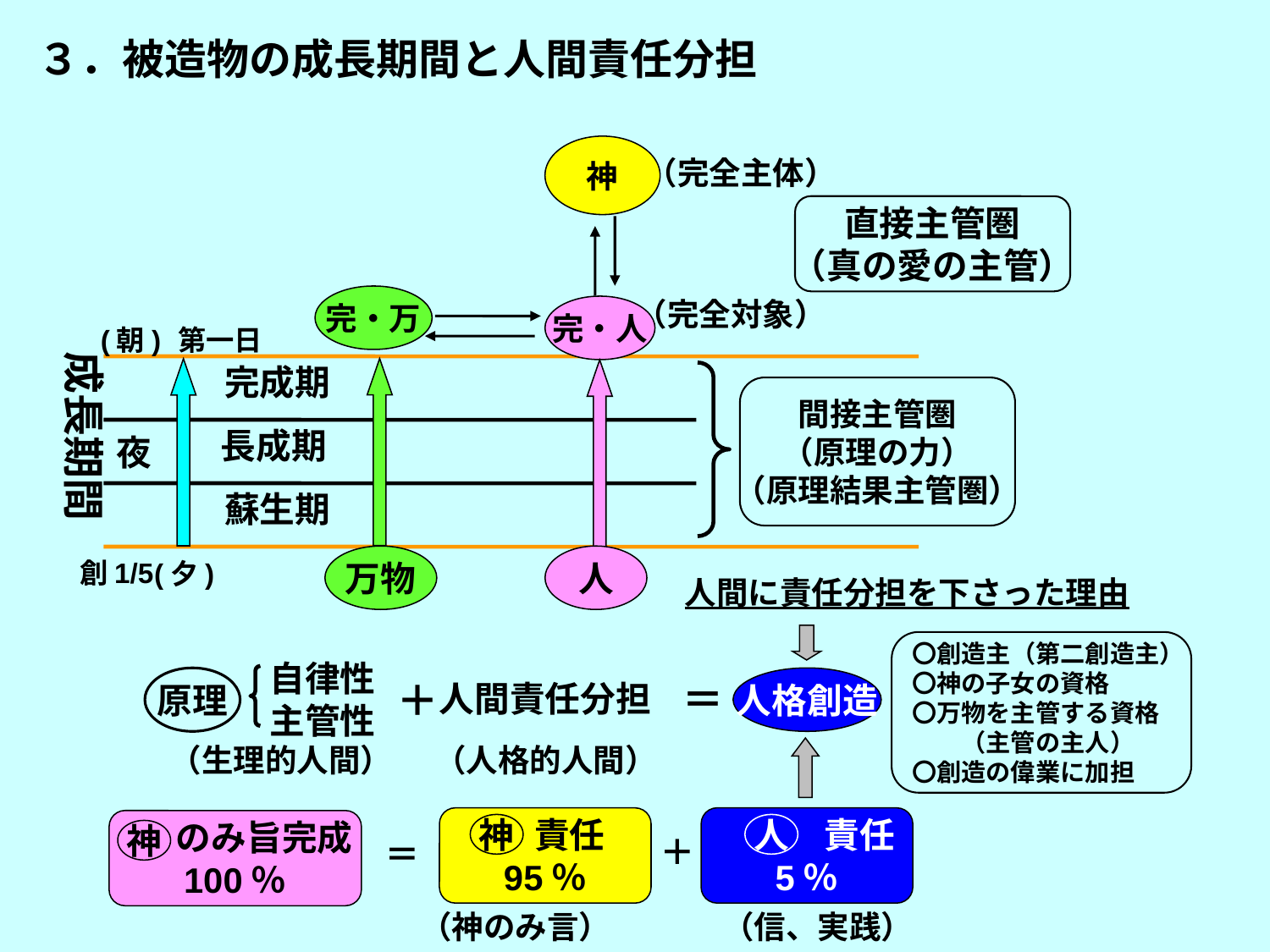

３．被造物の成長期間と人間責任分担
神
（完全主体）
直接主管圏
（真の愛の主管）

完・万
（完全対象）
完・人
(朝)
第一日

成長期間
完成期

間接主管圏
（原理の力）
（原理結果主管圏）
長成期

夜
蘇生期

万物
人

創1/5
(夕)
人間に責任分担を下さった理由

〇創造主（第二創造主）
〇神の子女の資格
〇万物を主管する資格
　　（主管の主人）
〇創造の偉業に加担
自律性
主管性

＝
原理
＋
人格創造
人間責任分担

（生理的人間）
（人格的人間）

     責任
95％
　　　責任
5％
     のみ旨完成
100％
神
人
神
＋
＝
（神のみ言）     　    （信、実践）